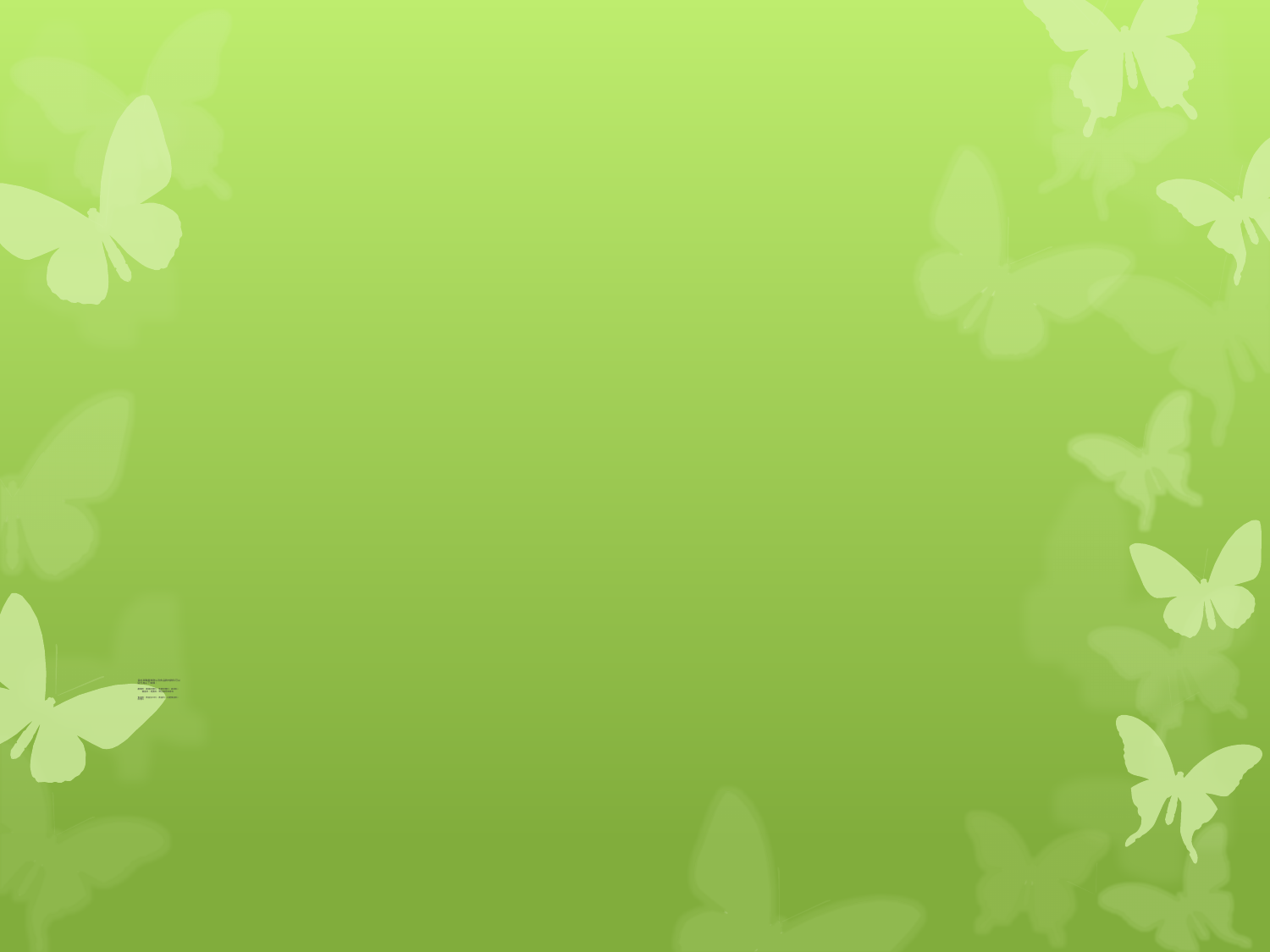

# 目前高職農業群以及食品群的群科可以 區分為以下幾類： 農業群：農場經營科、畜產保健科、森林科、 園藝科、造園科、野生動物保育科 食品群：食品加工科、食品科、水產食品科、 烘焙科